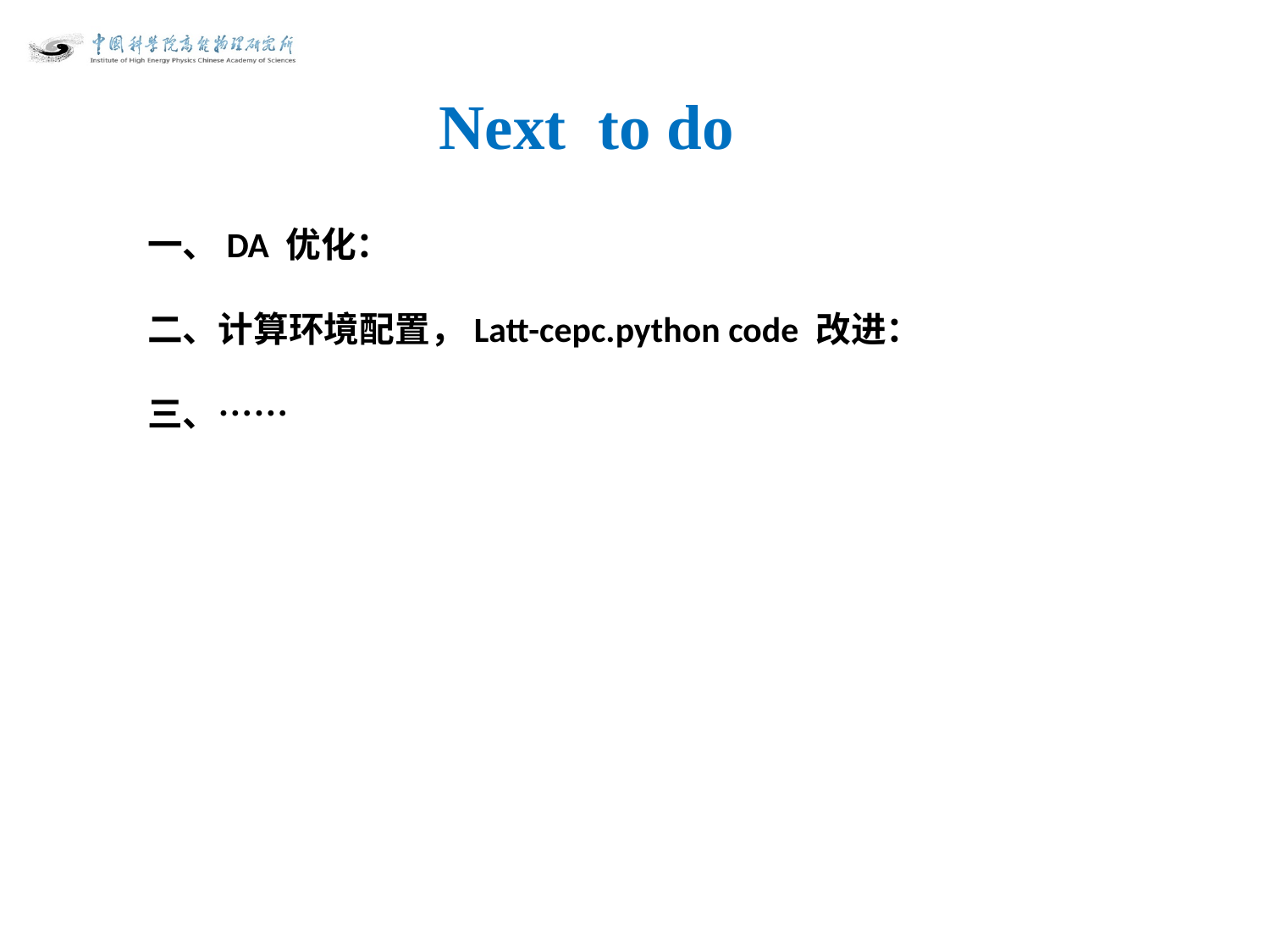

Next  to do
一、DA 优化：

二、计算环境配置，Latt-cepc.python code 改进：

三、……